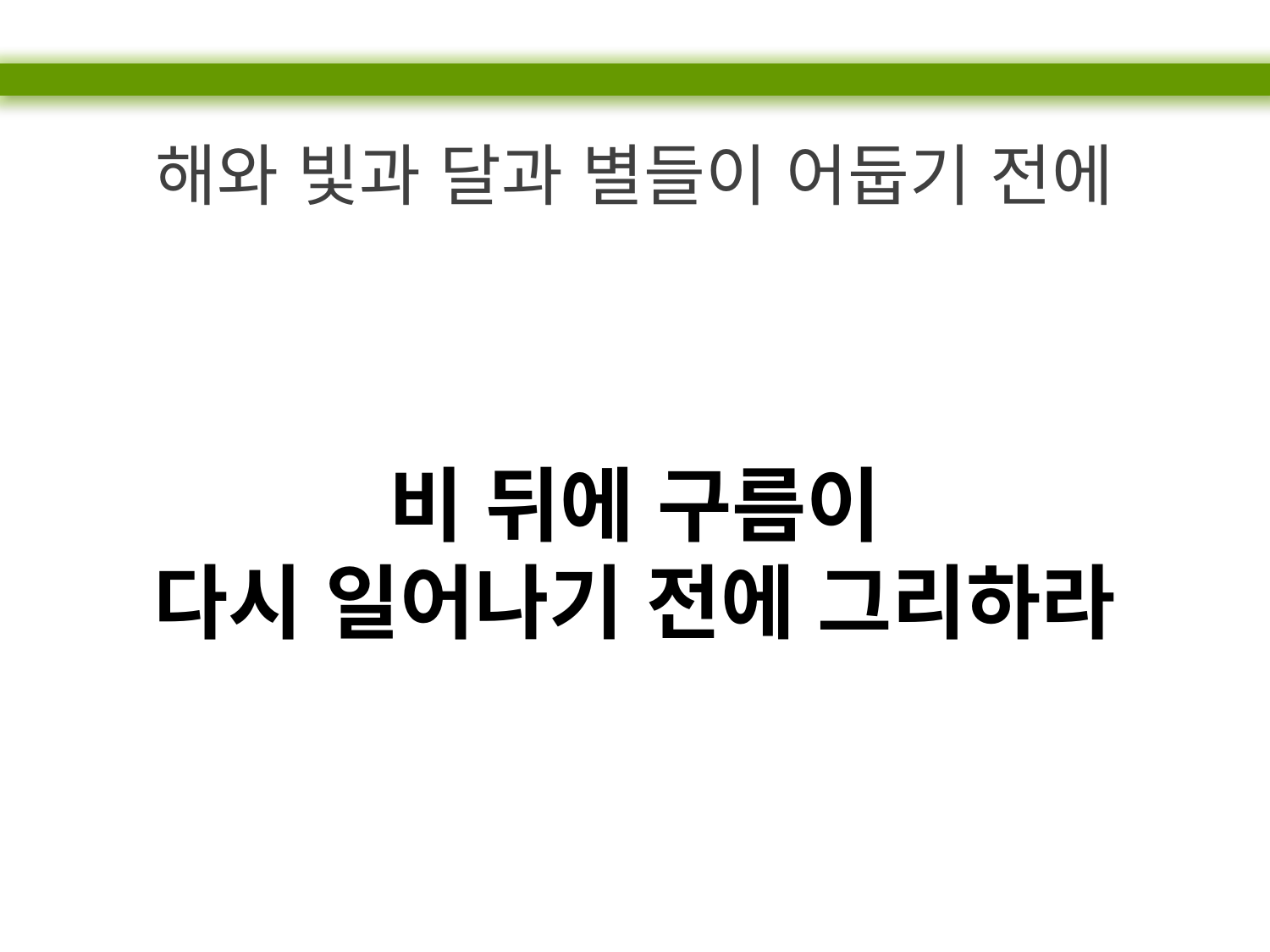

해와 빛과 달과 별들이 어둡기 전에
비 뒤에 구름이
다시 일어나기 전에 그리하라